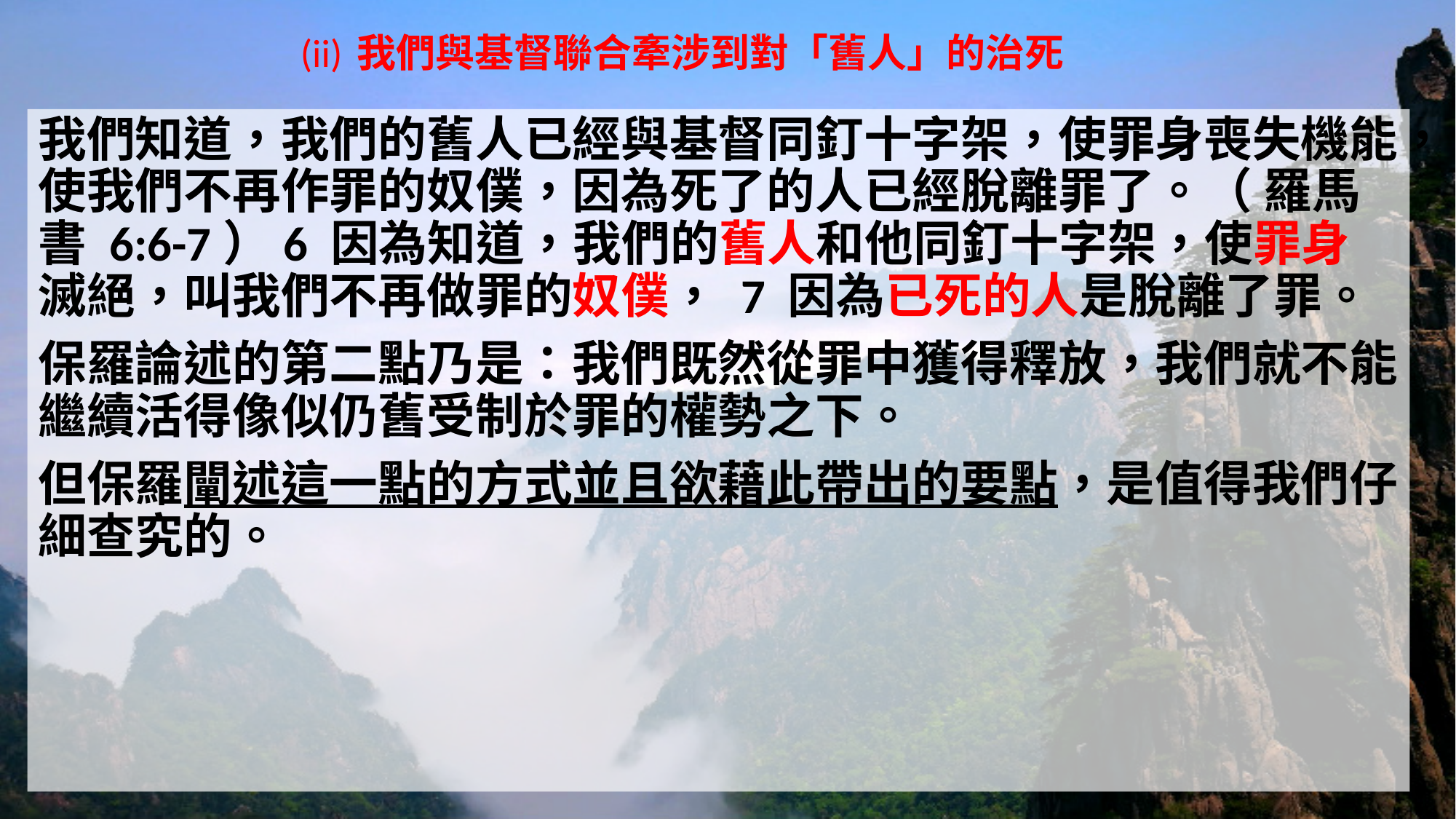

# (ii) 我們與基督聯合牽涉到對「舊人」的治死
我們知道，我們的舊人已經與基督同釘十字架，使罪身喪失機能，使我們不再作罪的奴僕，因為死了的人已經脫離罪了。（ 羅馬書 6:6-7）6 因為知道，我們的舊人和他同釘十字架，使罪身滅絕，叫我們不再做罪的奴僕， 7 因為已死的人是脫離了罪。
保羅論述的第二點乃是：我們既然從罪中獲得釋放，我們就不能繼續活得像似仍舊受制於罪的權勢之下。
但保羅闡述這一點的方式並且欲藉此帶出的要點，是值得我們仔細查究的。